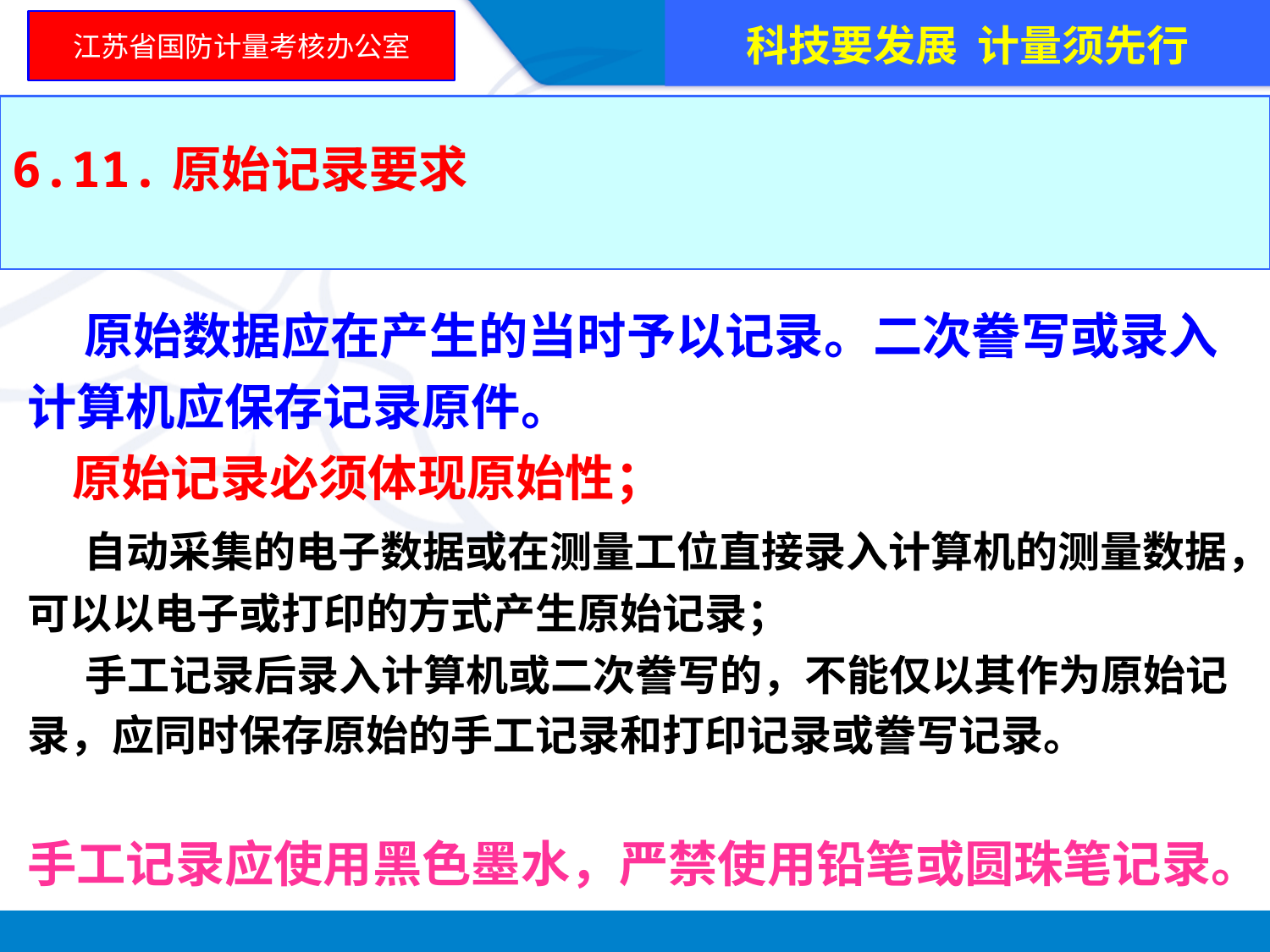

科技要发展  计量须先行
江苏省国防计量考核办公室
6.11.原始记录要求

    原始数据应在产生的当时予以记录。二次誊写或录入计算机应保存记录原件。
    原始记录必须体现原始性；
    自动采集的电子数据或在测量工位直接录入计算机的测量数据，可以以电子或打印的方式产生原始记录；
     手工记录后录入计算机或二次誊写的，不能仅以其作为原始记录，应同时保存原始的手工记录和打印记录或誊写记录。

手工记录应使用黑色墨水，严禁使用铅笔或圆珠笔记录。